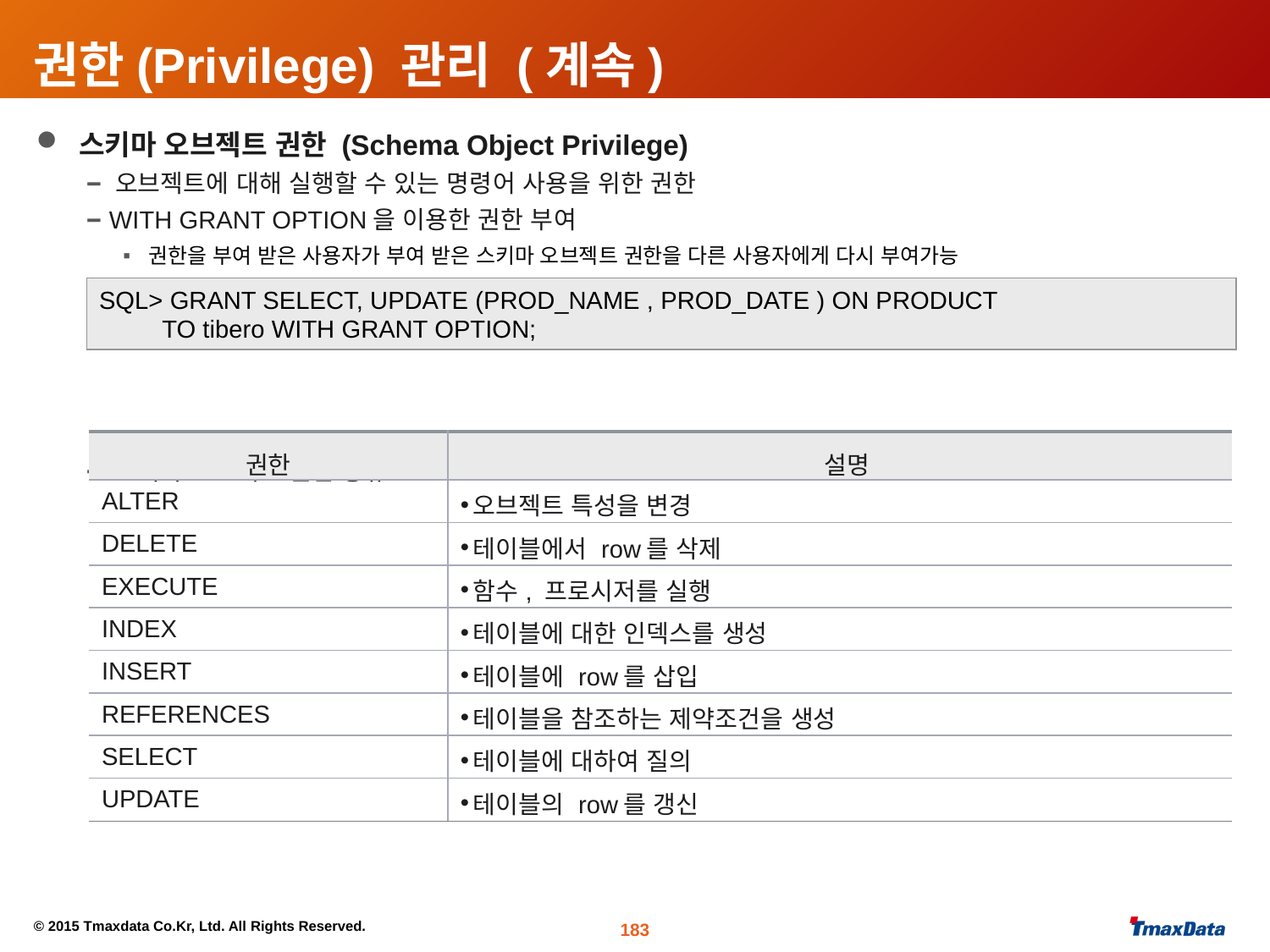

# 권한(Privilege) 관리 (계속)
 스키마 오브젝트 권한 (Schema Object Privilege)
 오브젝트에 대해 실행할 수 있는 명령어 사용을 위한 권한
 WITH GRANT OPTION을 이용한 권한 부여
권한을 부여 받은 사용자가 부여 받은 스키마 오브젝트 권한을 다른 사용자에게 다시 부여가능

 스키마 오브젝트 권한 종류
SQL> GRANT SELECT, UPDATE (PROD_NAME , PROD_DATE ) ON PRODUCT
         TO tibero WITH GRANT OPTION;
| 권한 | 설명 |
| --- | --- |
| ALTER | 오브젝트 특성을 변경 |
| DELETE | 테이블에서 row를 삭제 |
| EXECUTE | 함수, 프로시저를 실행 |
| INDEX | 테이블에 대한 인덱스를 생성 |
| INSERT | 테이블에 row를 삽입 |
| REFERENCES | 테이블을 참조하는 제약조건을 생성 |
| SELECT | 테이블에 대하여 질의 |
| UPDATE | 테이블의 row를 갱신 |